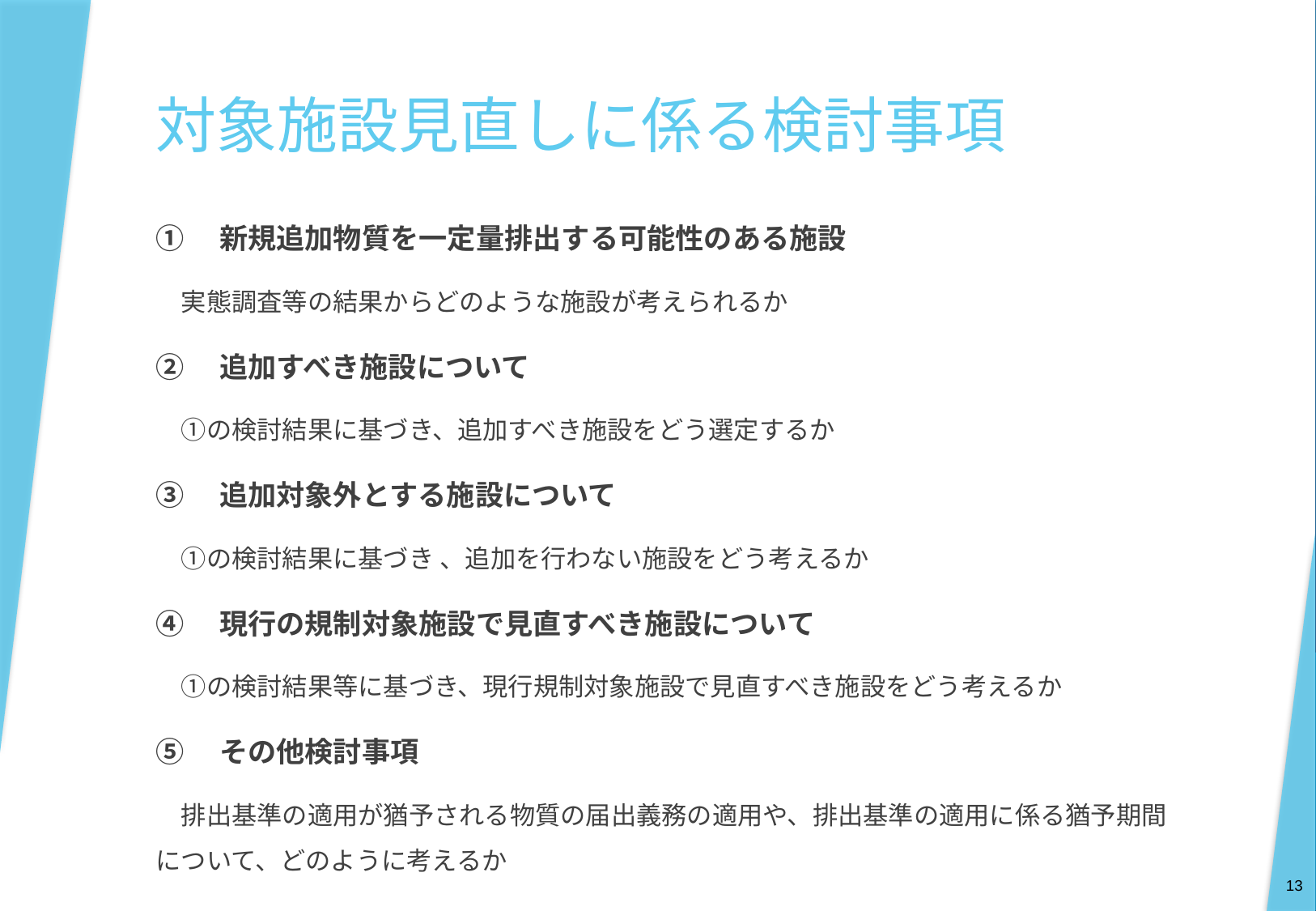

# 対象施設見直しに係る検討事項
①　新規追加物質を一定量排出する可能性のある施設
　実態調査等の結果からどのような施設が考えられるか
②　追加すべき施設について
　①の検討結果に基づき、追加すべき施設をどう選定するか
③　追加対象外とする施設について
　①の検討結果に基づき 、追加を行わない施設をどう考えるか
④　現行の規制対象施設で見直すべき施設について
　①の検討結果等に基づき、現行規制対象施設で見直すべき施設をどう考えるか
⑤　その他検討事項
　排出基準の適用が猶予される物質の届出義務の適用や、排出基準の適用に係る猶予期間について、どのように考えるか

13